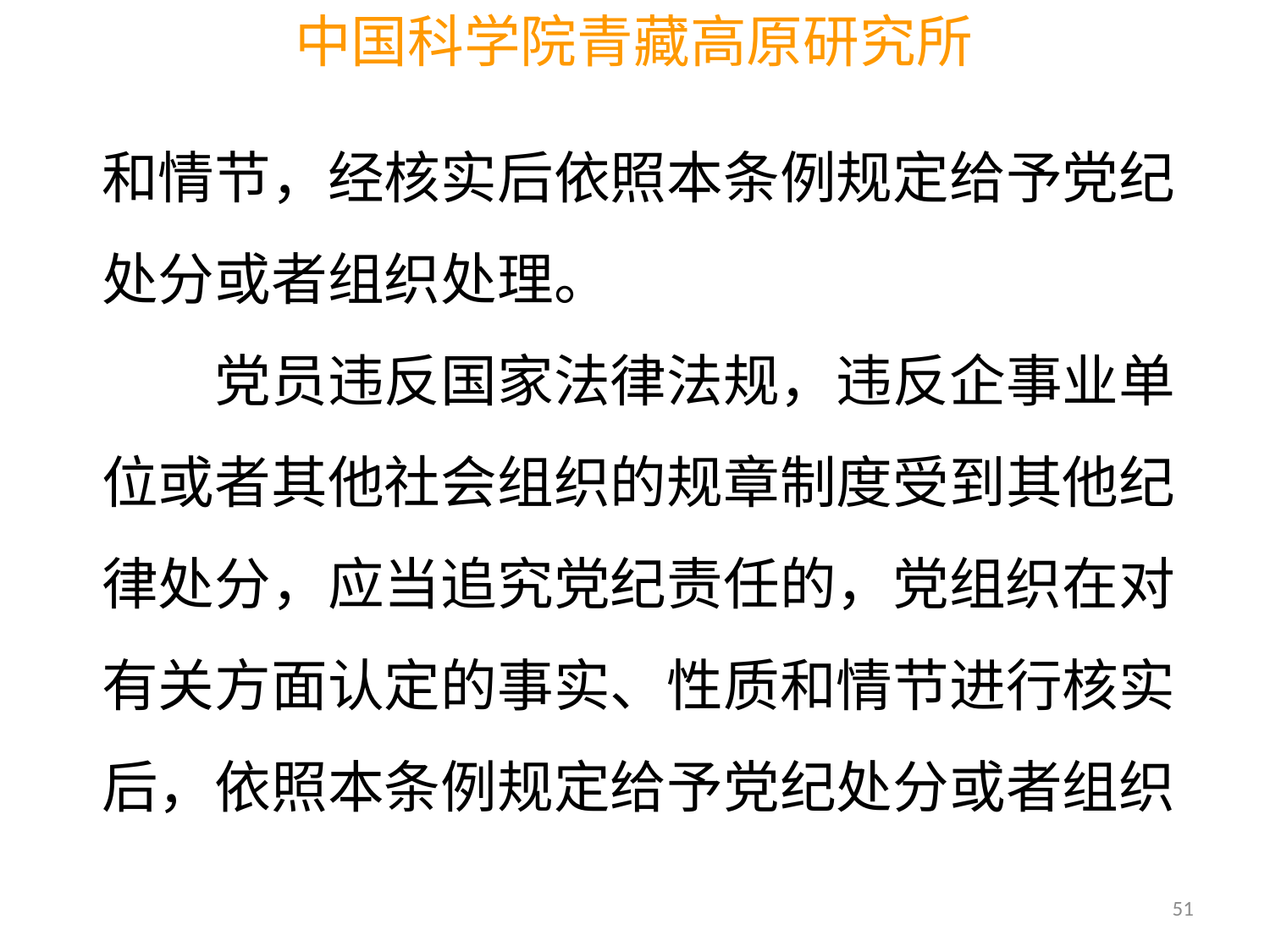

和情节，经核实后依照本条例规定给予党纪处分或者组织处理。
　　党员违反国家法律法规，违反企事业单位或者其他社会组织的规章制度受到其他纪律处分，应当追究党纪责任的，党组织在对有关方面认定的事实、性质和情节进行核实后，依照本条例规定给予党纪处分或者组织
51